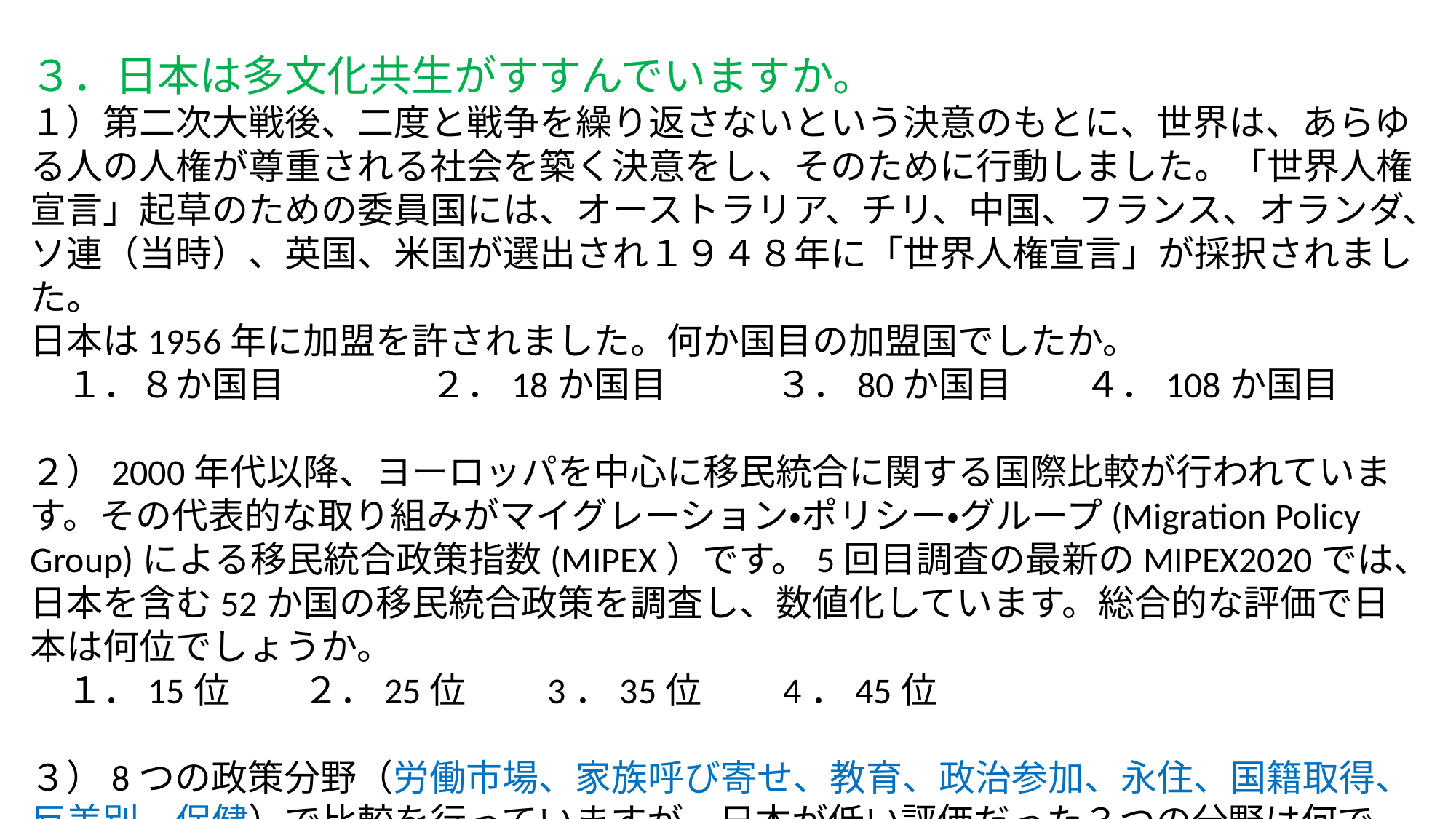

３．日本は多文化共生がすすんでいますか。
１）第二次大戦後、二度と戦争を繰り返さないという決意のもとに、世界は、あらゆる人の人権が尊重される社会を築く決意をし、そのために行動しました。「世界人権宣言」起草のための委員国には、オーストラリア、チリ、中国、フランス、オランダ、ソ連（当時）、英国、米国が選出され１９４８年に「世界人権宣言」が採択されました。
日本は1956年に加盟を許されました。何か国目の加盟国でしたか。
　１．８か国目　　　　２．18か国目　　　３．80か国目　　４．108か国目

２）2000年代以降、ヨーロッパを中心に移民統合に関する国際比較が行われています。その代表的な取り組みがマイグレーション・ポリシー・グループ(Migration Policy Group)による移民統合政策指数(MIPEX）です。5回目調査の最新のMIPEX2020では、日本を含む52か国の移民統合政策を調査し、数値化しています。総合的な評価で日本は何位でしょうか。
　１．15位　　２．25位　　3．35位　　4．45位

３）8つの政策分野（労働市場、家族呼び寄せ、教育、政治参加、永住、国籍取得、反差別、保健）で比較を行っていますが、日本が低い評価だった３つの分野は何でしょうか。